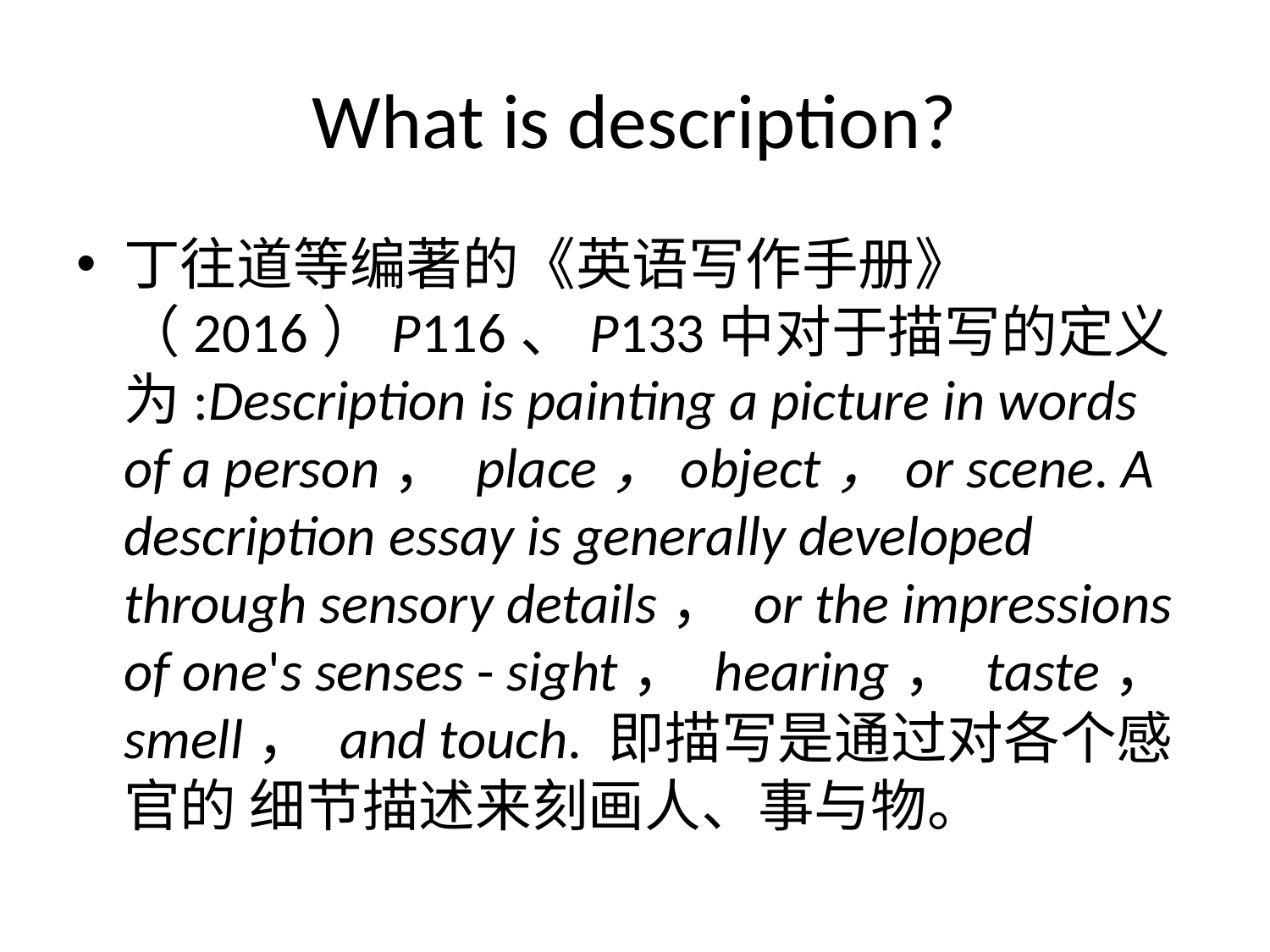

# What is description?
丁往道等编著的《英语写作手册》 （2016）P116、P133中对于描写的定义为:Description is painting a picture in words of a person， place，object，or scene. A description essay is generally developed through sensory details， or the impressions of one's senses - sight， hearing， taste， smell， and touch. 即描写是通过对各个感官的 细节描述来刻画人、事与物。